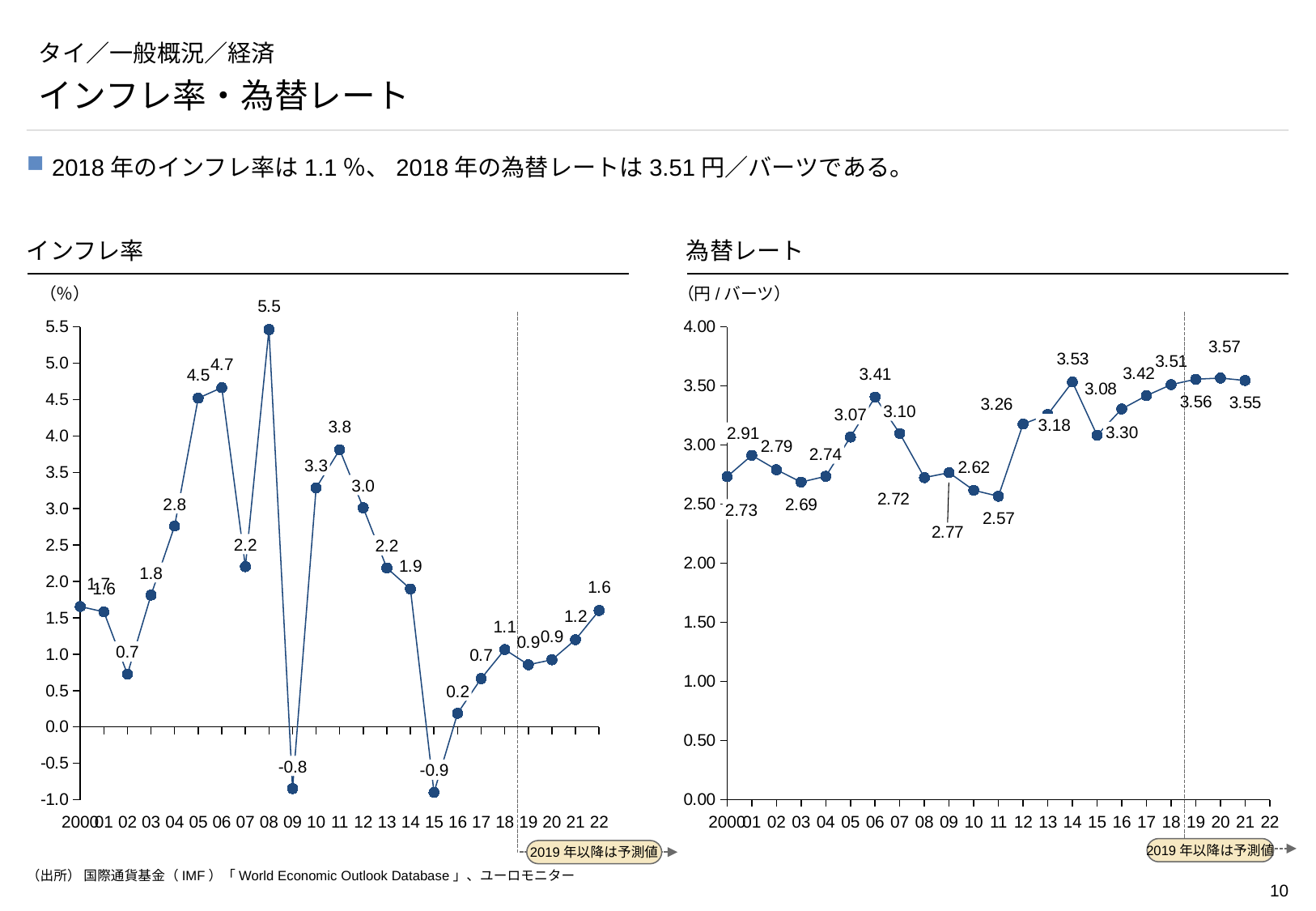

# タイ／一般概況／経済
インフレ率・為替レート
2018年のインフレ率は1.1％、2018年の為替レートは3.51円／バーツである。
インフレ率
為替レート
（％）
（円/バーツ）

### Chart

| Category |  |
|---|---|
2019年以降は予測値

2019年以降は予測値

### Chart

| Category |  |
|---|---|
3.10
3.07
3.18
3.30
2.91
2.74
3.3
3.0
2.8
2.73
2.2
2.2
1.8
0.7
0.2
-0.8
-0.9
2000
01
02
03
04
05
06
07
08
09
10
11
12
13
14
15
16
17
18
19
20
21
22
2000
01
02
03
04
05
06
07
08
09
10
11
12
13
14
15
16
17
18
19
20
21
22
（出所） 国際通貨基金（IMF）「World Economic Outlook Database」、ユーロモニター